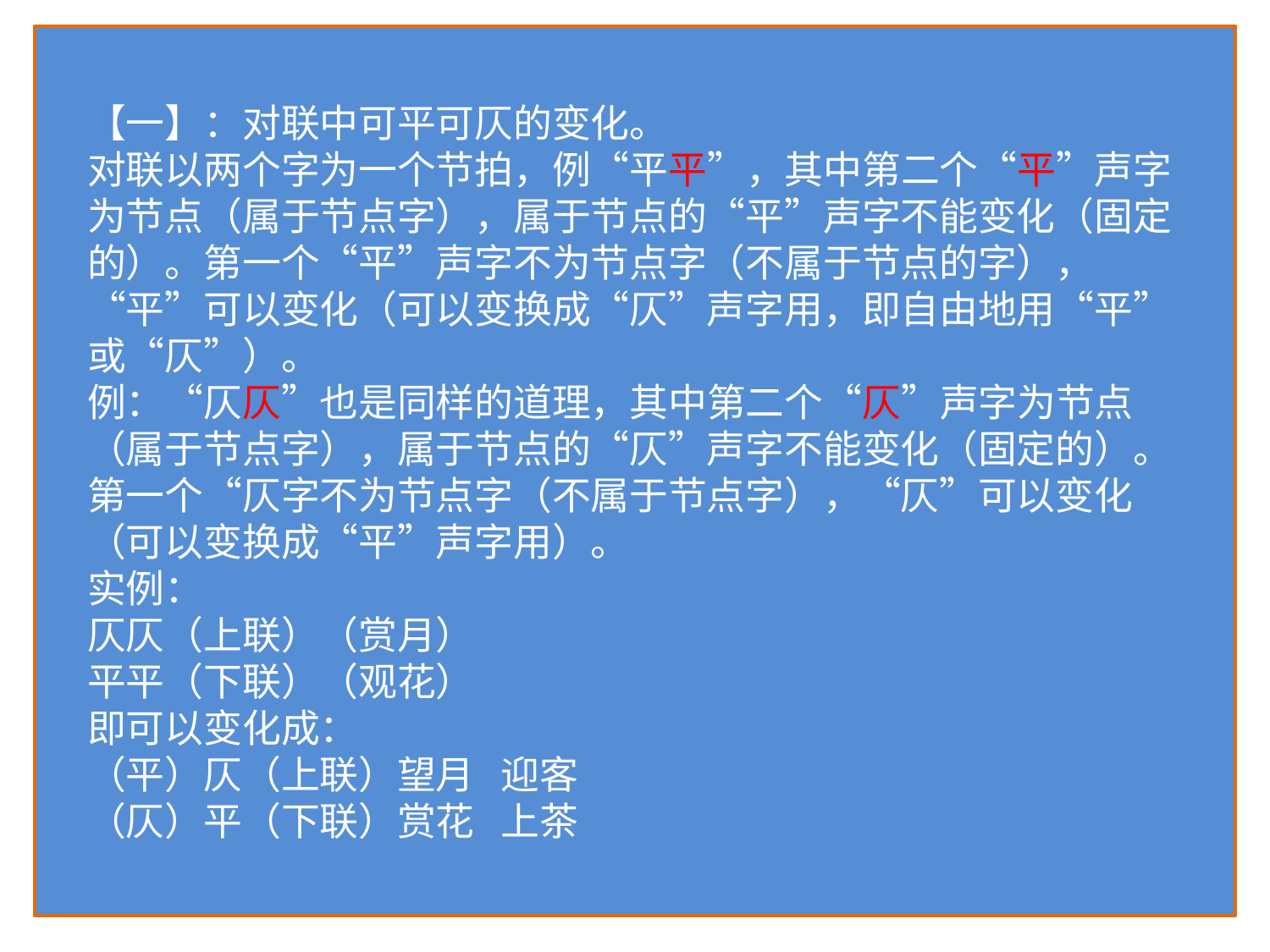

【一】：对联中可平可仄的变化。
对联以两个字为一个节拍，例“平平”，其中第二个“平”声字为节点（属于节点字），属于节点的“平”声字不能变化（固定的）。第一个“平”声字不为节点字（不属于节点的字），“平”可以变化（可以变换成“仄”声字用，即自由地用“平”或“仄”）。
例：“仄仄”也是同样的道理，其中第二个“仄”声字为节点（属于节点字），属于节点的“仄”声字不能变化（固定的）。第一个“仄字不为节点字（不属于节点字），“仄”可以变化（可以变换成“平”声字用）。
实例：
仄仄（上联）（赏月）
平平（下联）（观花）
即可以变化成：
（平）仄（上联）望月   迎客
（仄）平（下联）赏花   上茶